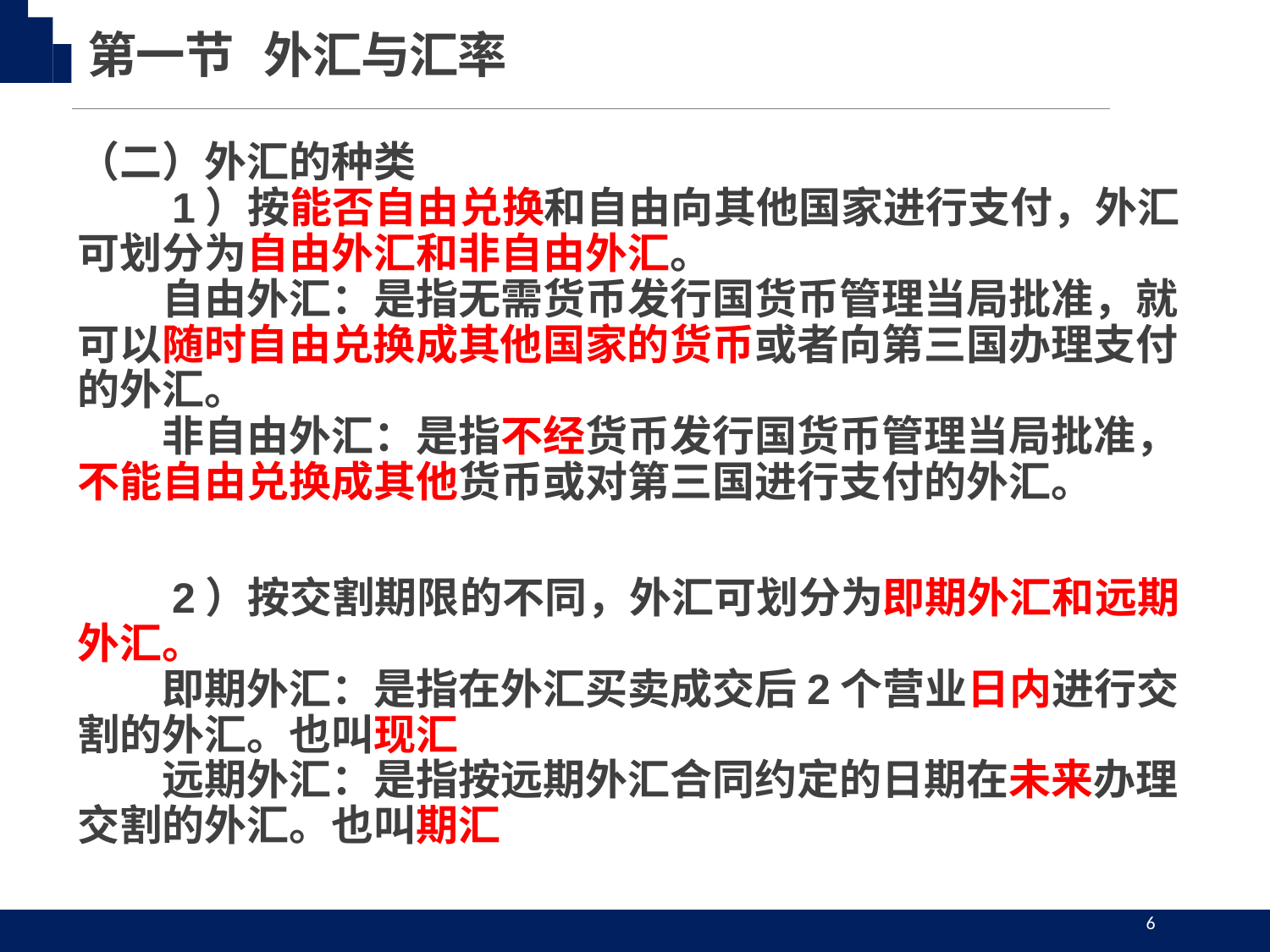

第一节   外汇与汇率
（二）外汇的种类
　　1）按能否自由兑换和自由向其他国家进行支付，外汇可划分为自由外汇和非自由外汇。
　　自由外汇：是指无需货币发行国货币管理当局批准，就可以随时自由兑换成其他国家的货币或者向第三国办理支付的外汇。
　　非自由外汇：是指不经货币发行国货币管理当局批准，不能自由兑换成其他货币或对第三国进行支付的外汇。
　　2）按交割期限的不同，外汇可划分为即期外汇和远期外汇。
　　即期外汇：是指在外汇买卖成交后2个营业日内进行交割的外汇。也叫现汇
　　远期外汇：是指按远期外汇合同约定的日期在未来办理交割的外汇。也叫期汇
6